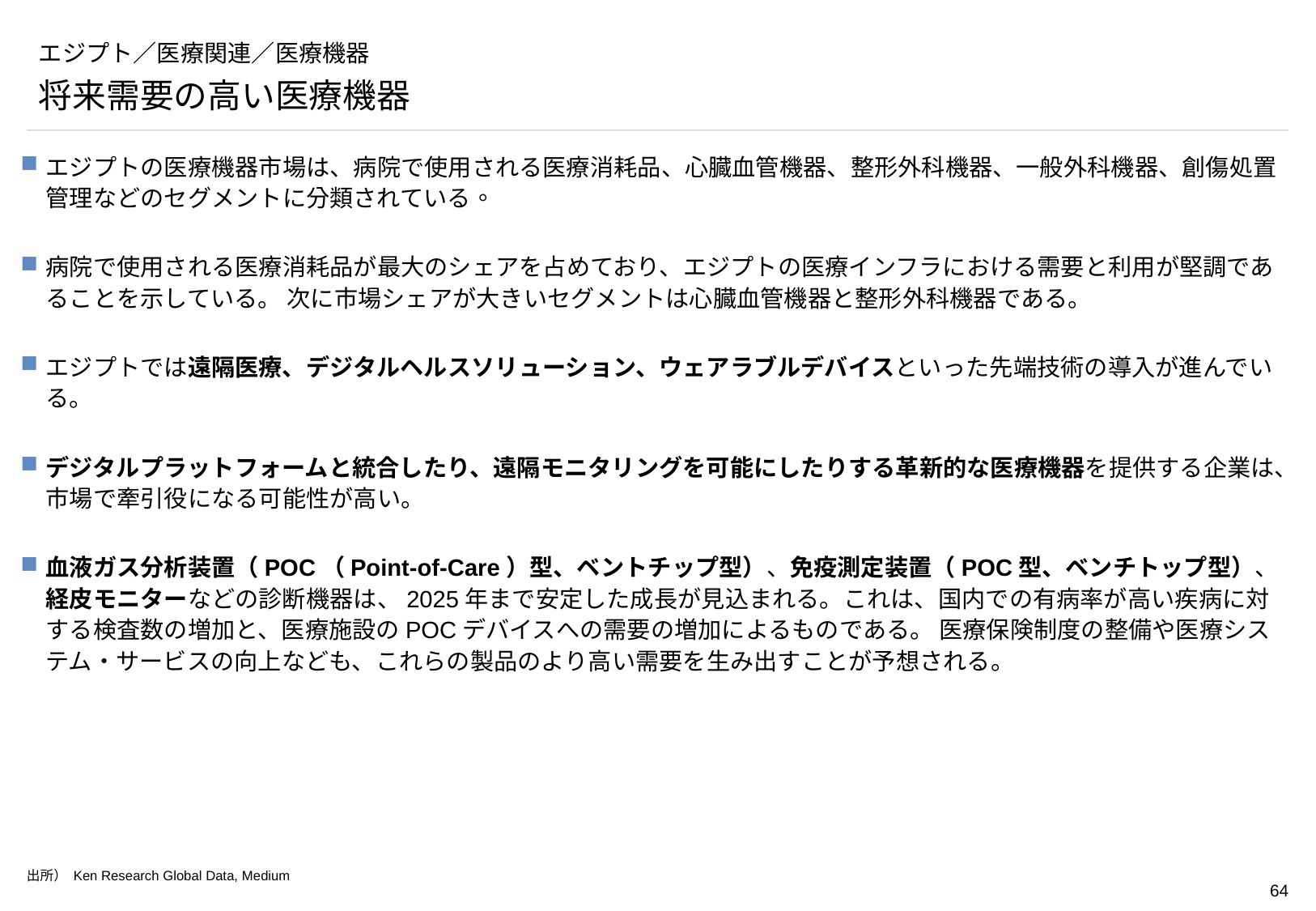

# エジプト／医療関連／医療機器
将来需要の高い医療機器
エジプトの医療機器市場は、病院で使用される医療消耗品、心臓血管機器、整形外科機器、一般外科機器、創傷処置管理などのセグメントに分類されている。

病院で使用される医療消耗品が最大のシェアを占めており、エジプトの医療インフラにおける需要と利用が堅調であることを示している。 次に市場シェアが大きいセグメントは心臓血管機器と整形外科機器である。

エジプトでは遠隔医療、デジタルヘルスソリューション、ウェアラブルデバイスといった先端技術の導入が進んでいる。

デジタルプラットフォームと統合したり、遠隔モニタリングを可能にしたりする革新的な医療機器を提供する企業は、市場で牽引役になる可能性が高い。

血液ガス分析装置（POC（Point-of-Care）型、ベントチップ型）、免疫測定装置（POC型、ベンチトップ型）、経皮モニターなどの診断機器は、2025年まで安定した成長が見込まれる。これは、国内での有病率が高い疾病に対する検査数の増加と、医療施設のPOCデバイスへの需要の増加によるものである。 医療保険制度の整備や医療システム・サービスの向上なども、これらの製品のより高い需要を生み出すことが予想される。
出所） Ken Research Global Data, Medium